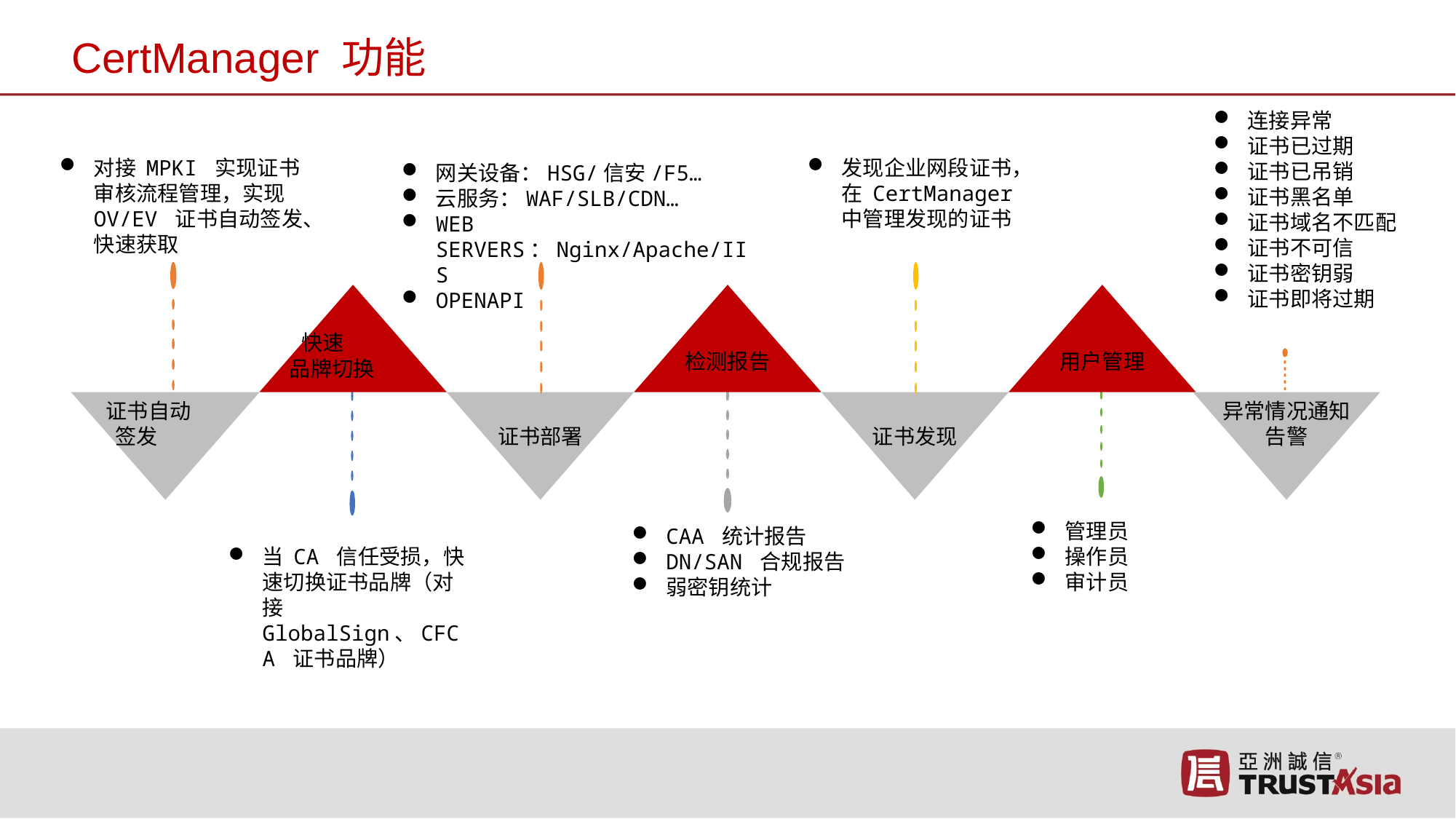

CertManager 功能
连接异常
证书已过期
证书已吊销
证书黑名单
证书域名不匹配
证书不可信
证书密钥弱
证书即将过期
对接 MPKI 实现证书审核流程管理，实现 OV/EV 证书自动签发、快速获取
发现企业网段证书，在 CertManager 中管理发现的证书
网关设备：HSG/信安/F5…
云服务：WAF/SLB/CDN…
WEB SERVERS：Nginx/Apache/IIS
OPENAPI

    快速
   品牌切换

检测报告

用户管理

    证书自动
      签发

证书部署

证书发现
异常情况通知
告警
管理员
操作员
审计员
CAA 统计报告
DN/SAN 合规报告
弱密钥统计
当 CA 信任受损，快速切换证书品牌（对接 GlobalSign、CFCA 证书品牌）